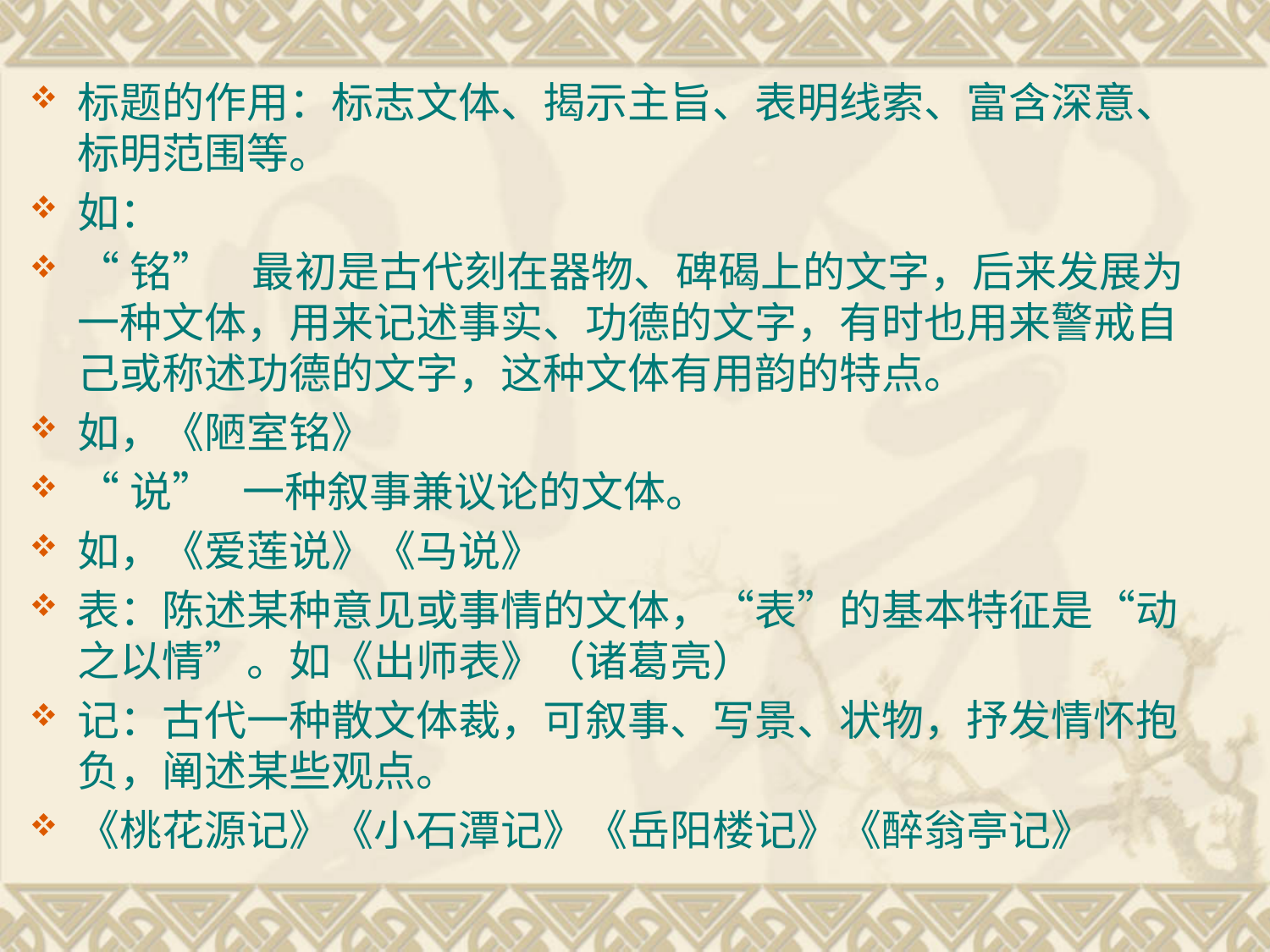

标题的作用：标志文体、揭示主旨、表明线索、富含深意、标明范围等。
如：
“铭”    最初是古代刻在器物、碑碣上的文字，后来发展为一种文体，用来记述事实、功德的文字，有时也用来警戒自己或称述功德的文字，这种文体有用韵的特点。
如，《陋室铭》
“说”   一种叙事兼议论的文体。
如，《爱莲说》《马说》
表：陈述某种意见或事情的文体，“表”的基本特征是“动之以情”。如《出师表》（诸葛亮）
记：古代一种散文体裁，可叙事、写景、状物，抒发情怀抱负，阐述某些观点。
《桃花源记》《小石潭记》《岳阳楼记》《醉翁亭记》